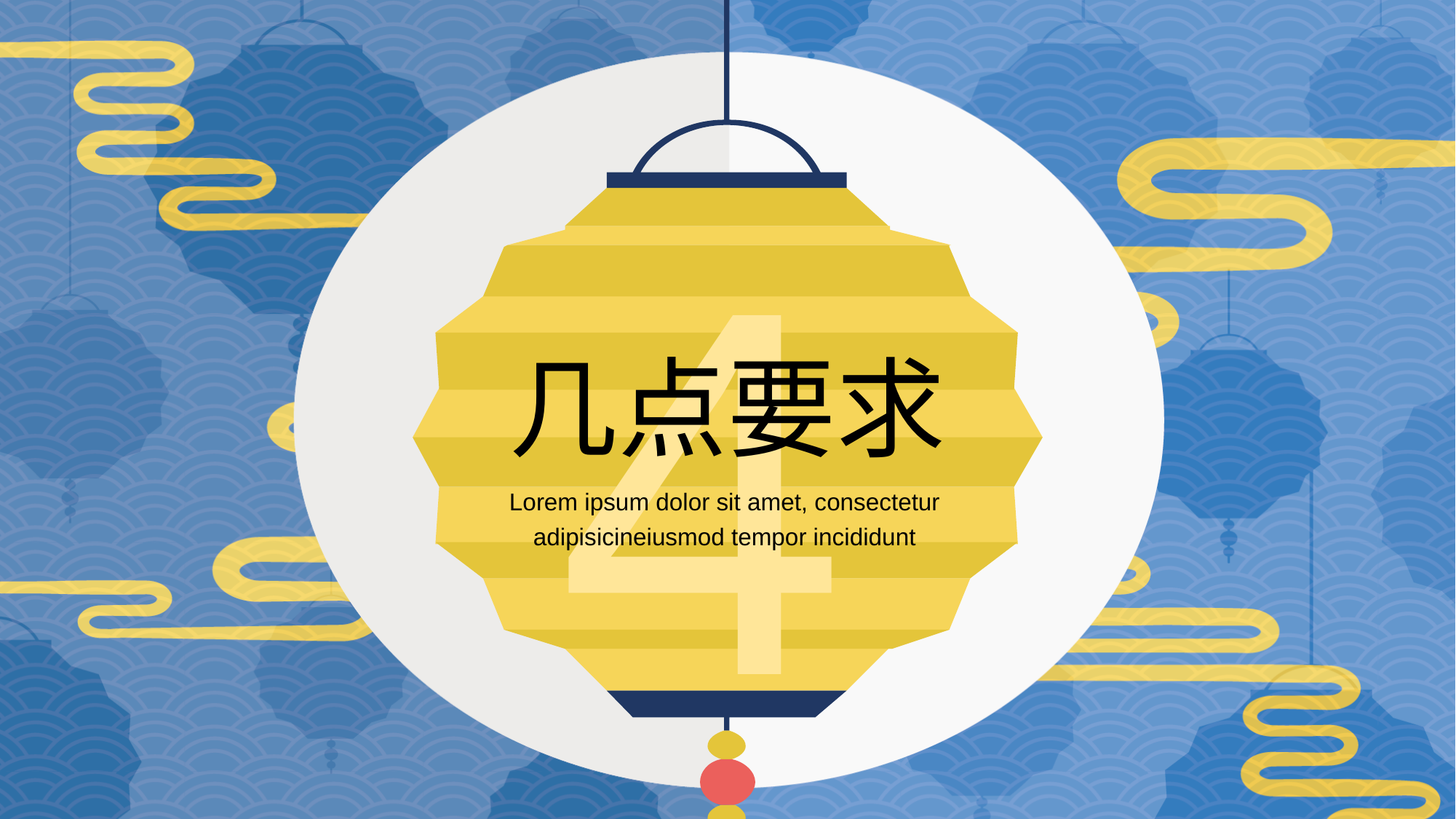

4
几点要求
Lorem ipsum dolor sit amet, consectetur adipisicineiusmod tempor incididunt